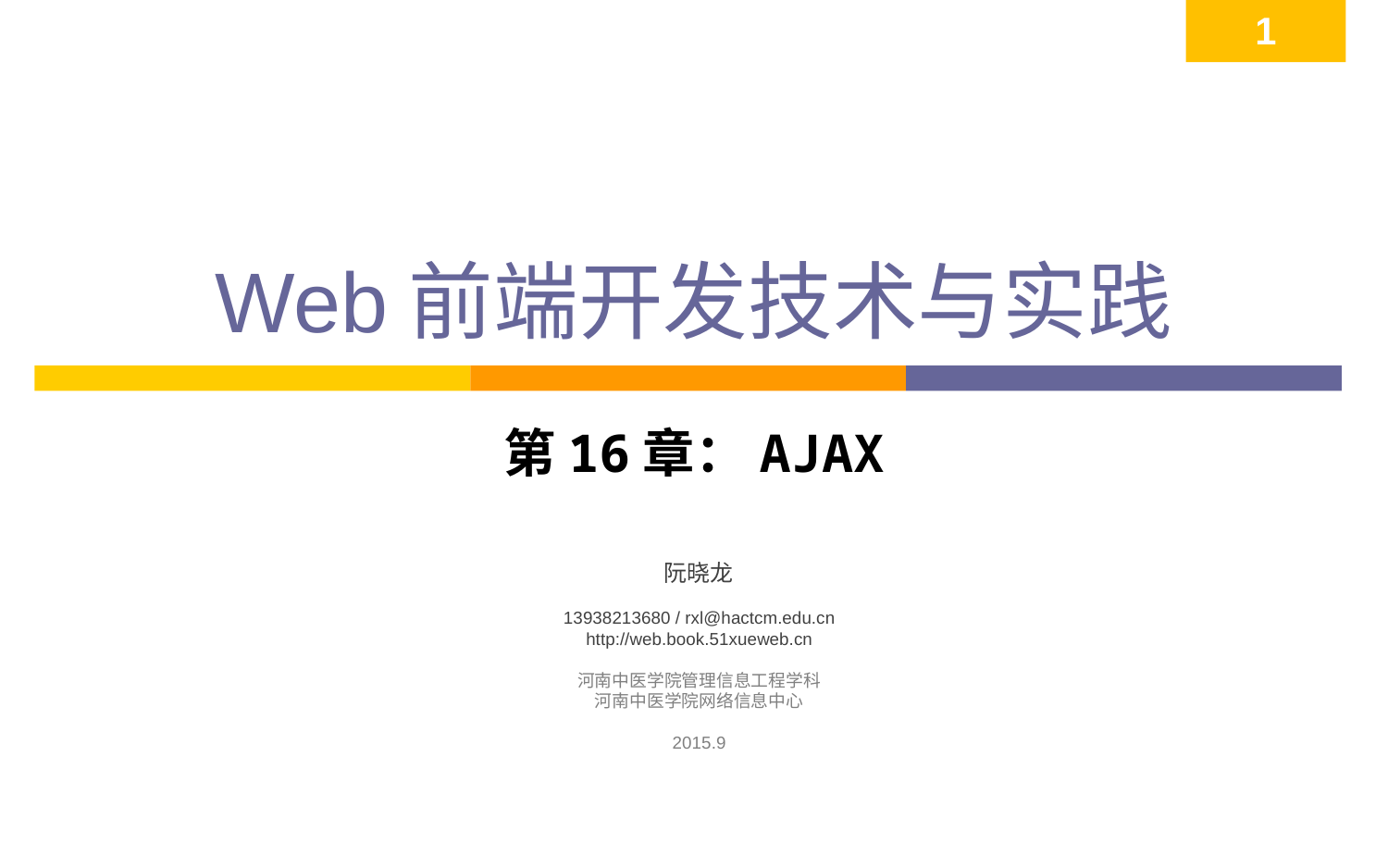

1
# Web前端开发技术与实践
第16章：AJAX
阮晓龙

13938213680 / rxl@hactcm.edu.cn
http://web.book.51xueweb.cn

河南中医学院管理信息工程学科
河南中医学院网络信息中心

2015.9